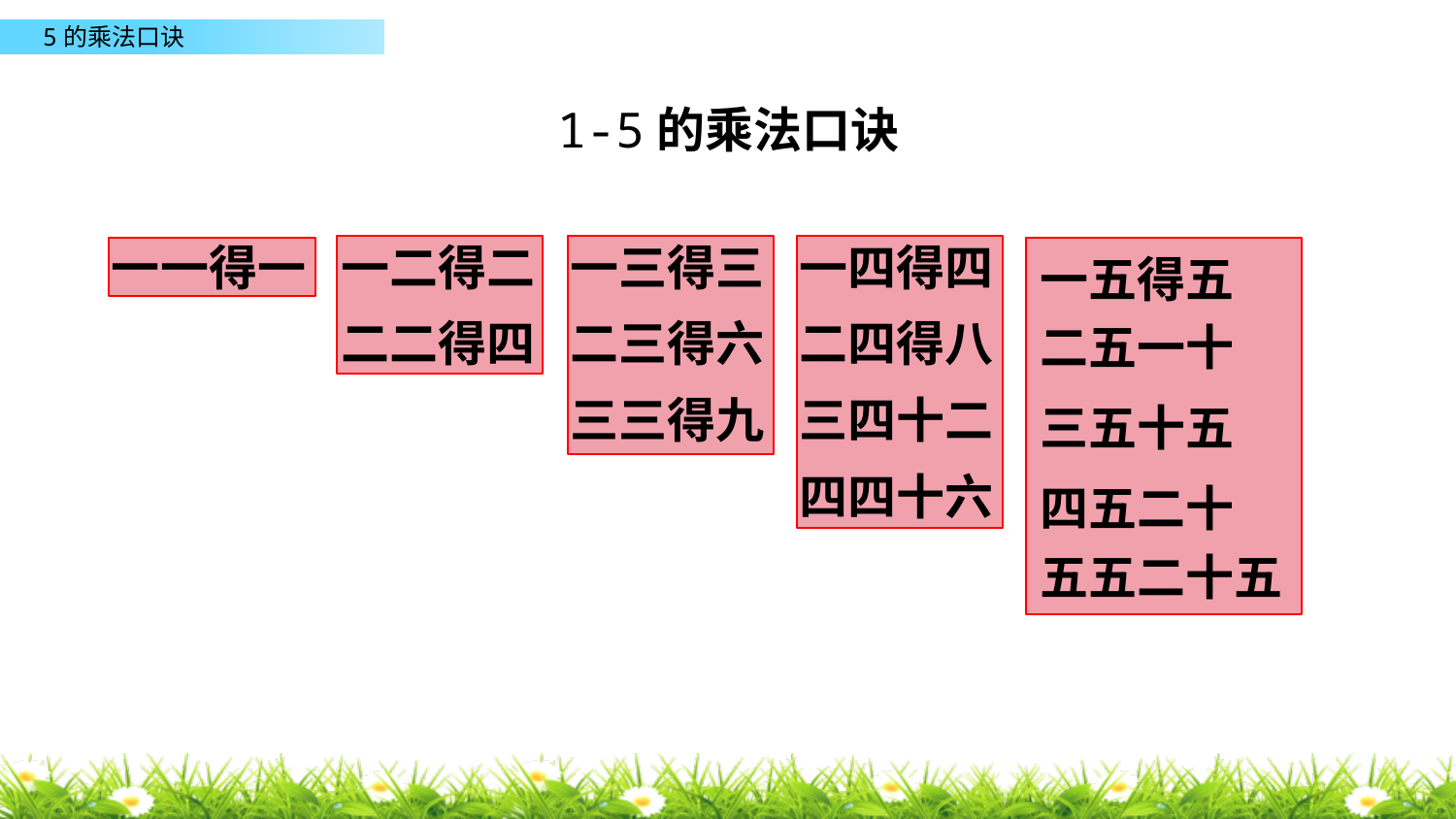

1-5的乘法口诀
一一得一
一二得二
一三得三
一四得四

一五得五

二二得四
二三得六
二四得八
二五一十
三三得九
三四十二
三五十五
四四十六
四五二十
五五二十五